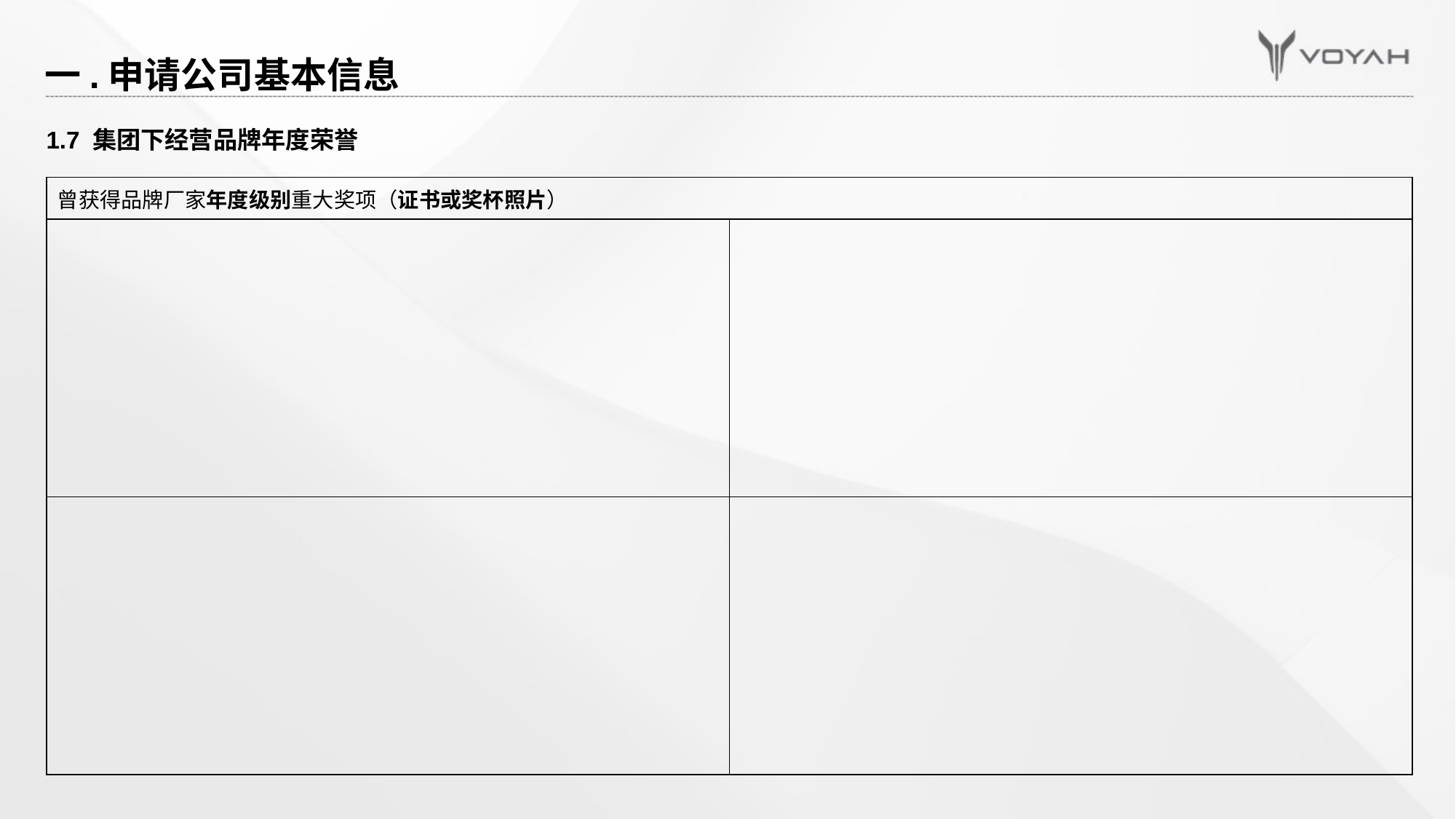

# 一.申请公司基本信息
1.7 集团下经营品牌年度荣誉
| 曾获得品牌厂家年度级别重大奖项（证书或奖杯照片） |  |
| --- | --- |
|  |  |
|  |  |